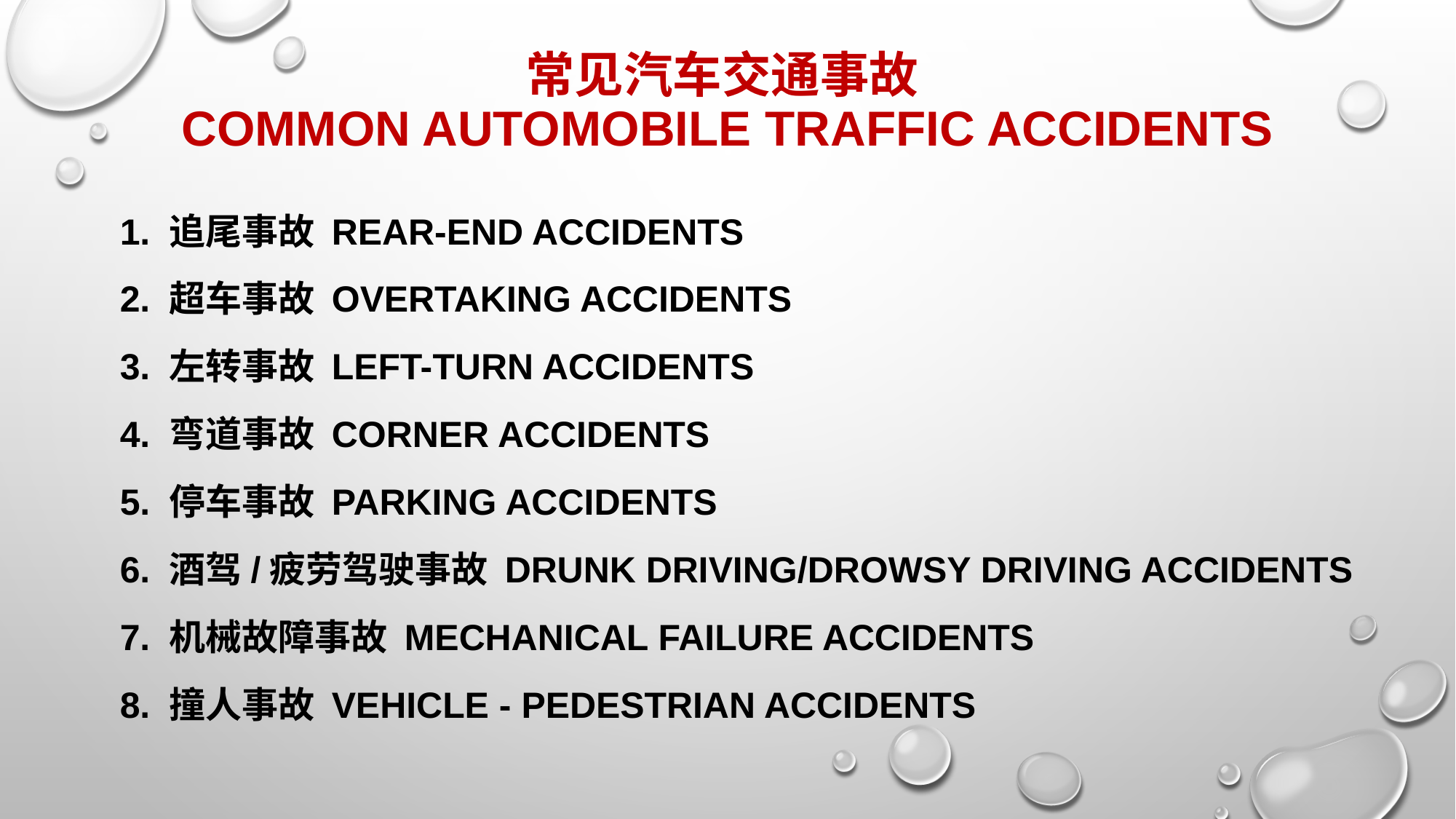

# 常见汽车交通事故 Common automobile traffic accidents
1. 追尾事故 Rear-end Accidents
2. 超车事故 Overtaking Accidents
3. 左转事故 Left-turn Accidents
4. 弯道事故 Corner Accidents
5. 停车事故 Parking Accidents
6. 酒驾/疲劳驾驶事故 Drunk Driving/Drowsy Driving Accidents
7. 机械故障事故 Mechanical Failure Accidents
8. 撞人事故 Vehicle - Pedestrian Accidents